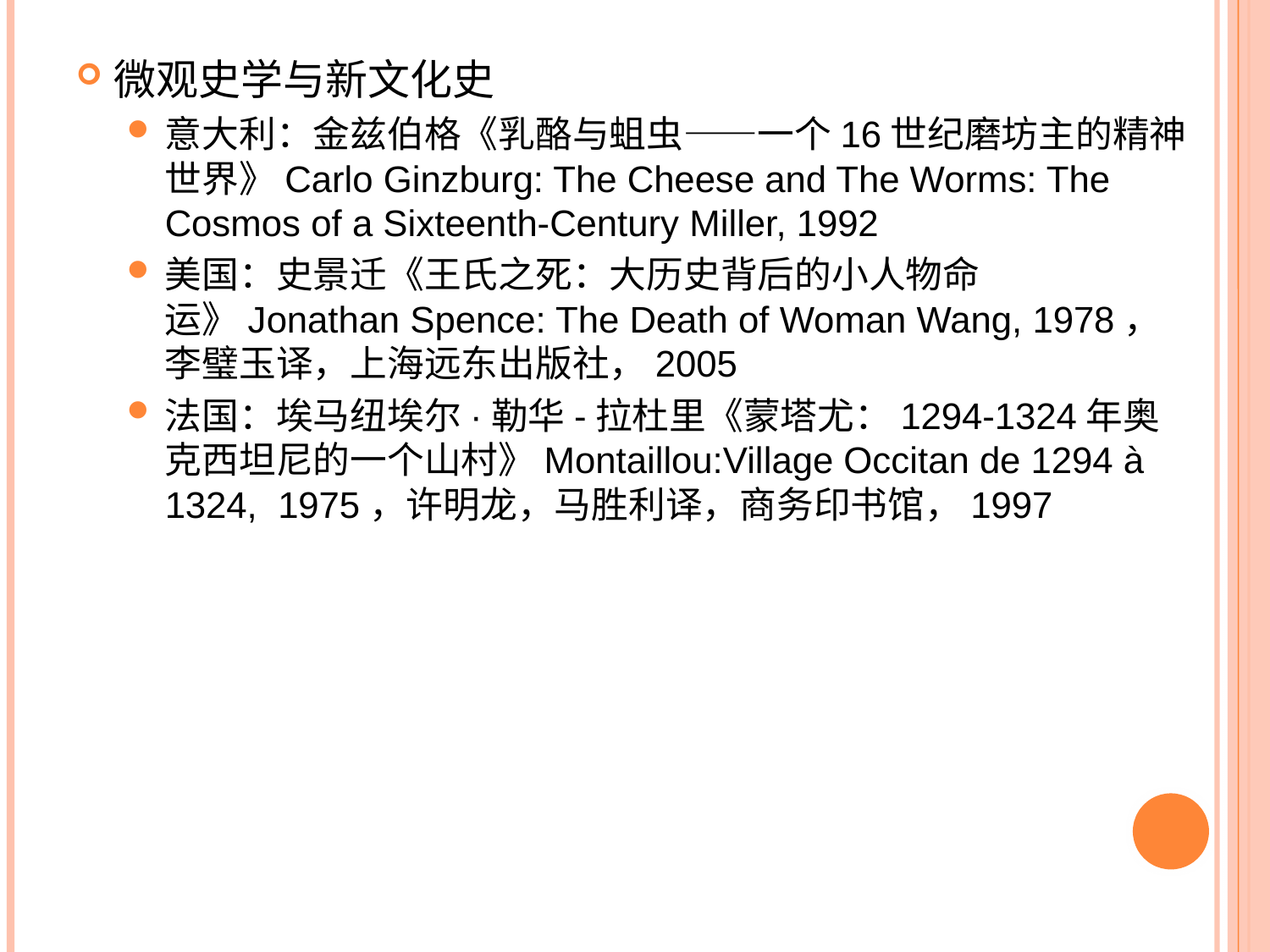

微观史学与新文化史
意大利：金兹伯格《乳酪与蛆虫——一个16世纪磨坊主的精神世界》Carlo Ginzburg: The Cheese and The Worms: The Cosmos of a Sixteenth-Century Miller, 1992
美国：史景迁《王氏之死：大历史背后的小人物命运》Jonathan Spence: The Death of Woman Wang, 1978，李璧玉译，上海远东出版社，2005
法国：埃马纽埃尔·勒华-拉杜里《蒙塔尤：1294-1324年奥克西坦尼的一个山村》Montaillou:Village Occitan de 1294 à 1324,  1975，许明龙，马胜利译，商务印书馆，1997